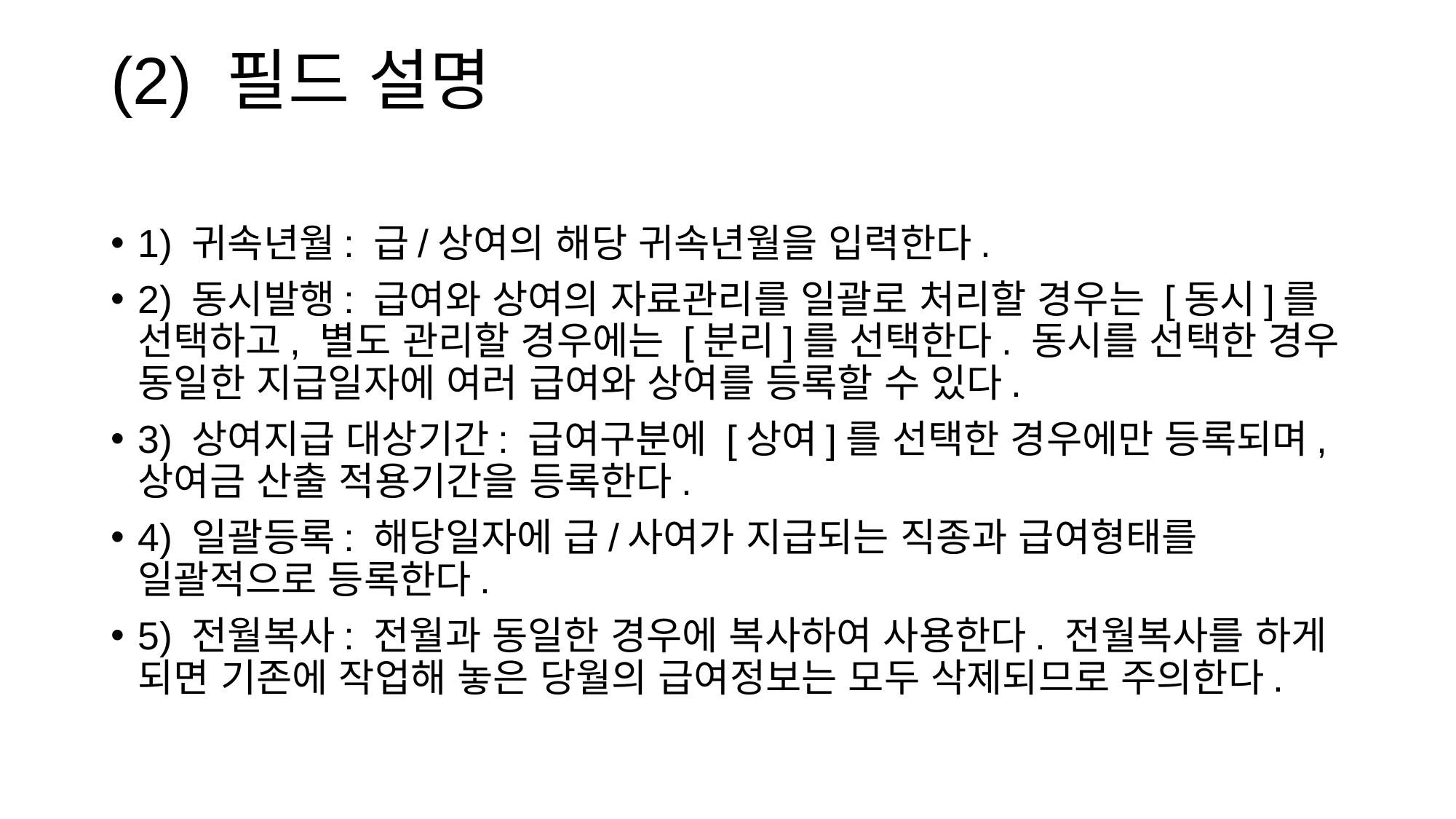

# (2) 필드 설명
1) 귀속년월: 급/상여의 해당 귀속년월을 입력한다.
2) 동시발행: 급여와 상여의 자료관리를 일괄로 처리할 경우는 [동시]를 선택하고, 별도 관리할 경우에는 [분리]를 선택한다. 동시를 선택한 경우 동일한 지급일자에 여러 급여와 상여를 등록할 수 있다.
3) 상여지급 대상기간: 급여구분에 [상여]를 선택한 경우에만 등록되며, 상여금 산출 적용기간을 등록한다.
4) 일괄등록: 해당일자에 급/사여가 지급되는 직종과 급여형태를 일괄적으로 등록한다.
5) 전월복사: 전월과 동일한 경우에 복사하여 사용한다. 전월복사를 하게 되면 기존에 작업해 놓은 당월의 급여정보는 모두 삭제되므로 주의한다.